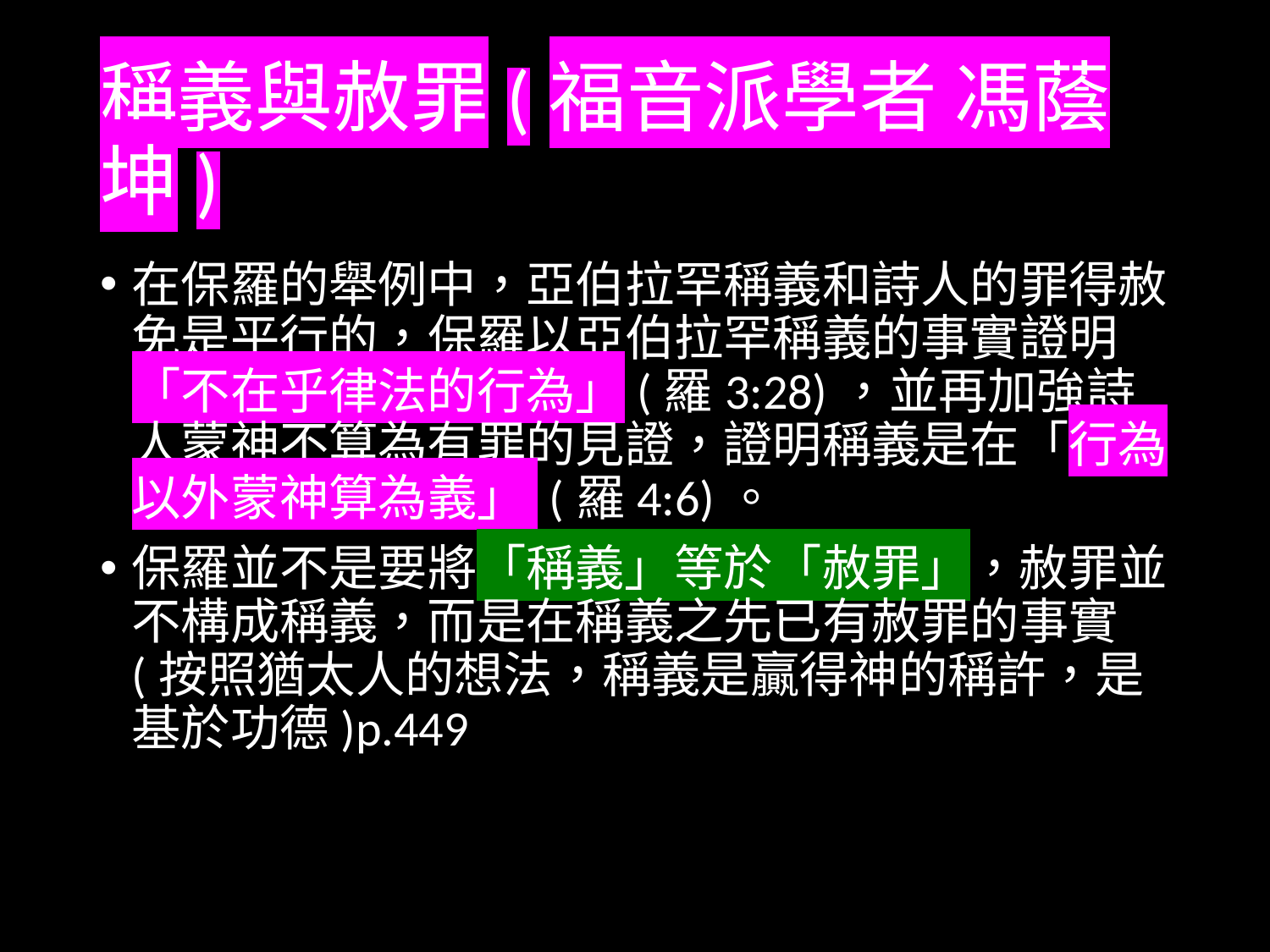

# 稱義與赦罪(福音派學者 馮蔭坤)
在保羅的舉例中，亞伯拉罕稱義和詩人的罪得赦免是平行的，保羅以亞伯拉罕稱義的事實證明「不在乎律法的行為」(羅3:28)，並再加強詩人蒙神不算為有罪的見證，證明稱義是在「行為以外蒙神算為義」 (羅4:6)。
保羅並不是要將「稱義」等於「赦罪」，赦罪並不構成稱義，而是在稱義之先已有赦罪的事實(按照猶太人的想法，稱義是贏得神的稱許，是基於功德)p.449